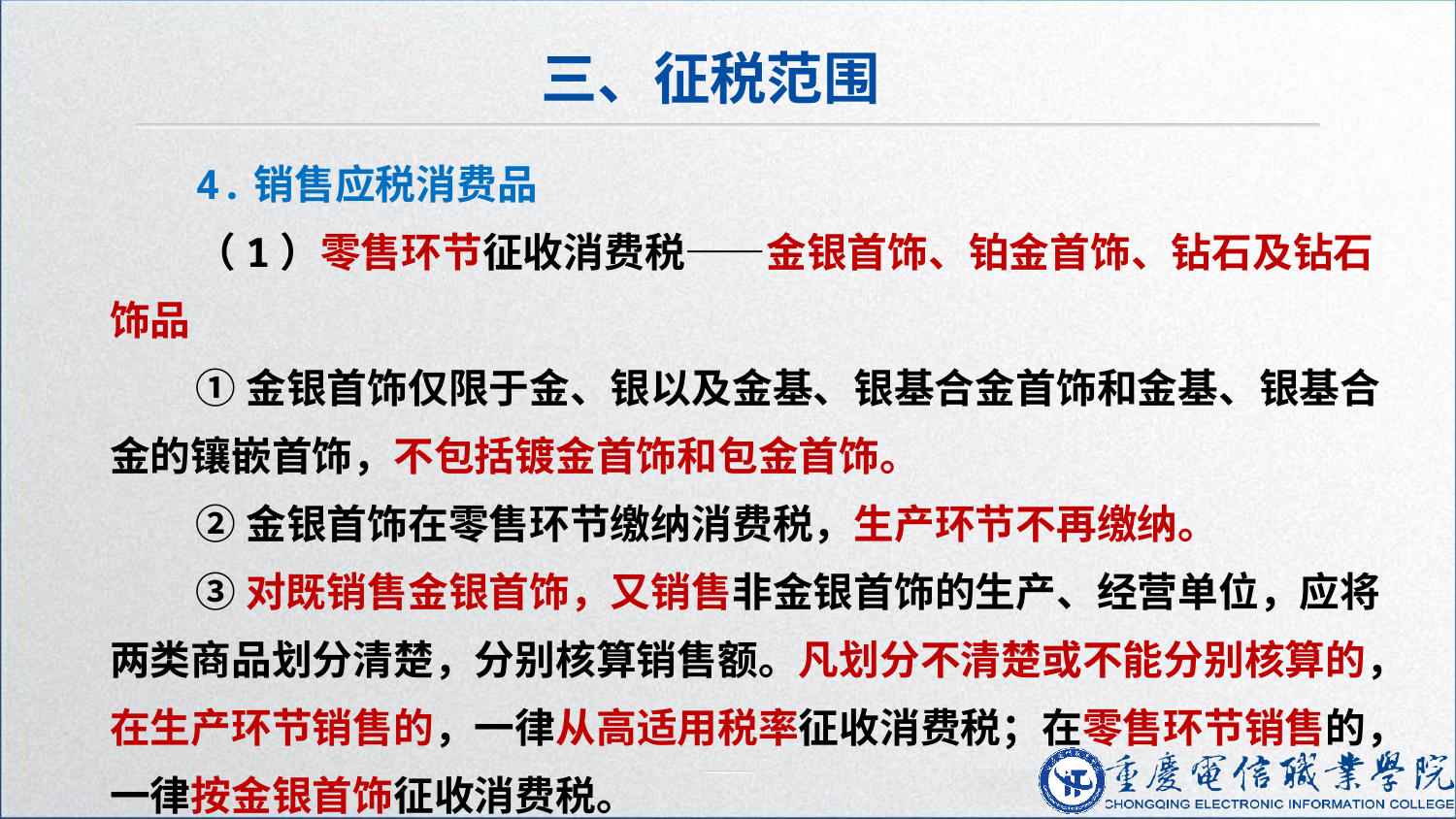

三、征税范围
4.销售应税消费品
（1）零售环节征收消费税——金银首饰、铂金首饰、钻石及钻石饰品
①金银首饰仅限于金、银以及金基、银基合金首饰和金基、银基合金的镶嵌首饰，不包括镀金首饰和包金首饰。
②金银首饰在零售环节缴纳消费税，生产环节不再缴纳。
③对既销售金银首饰，又销售非金银首饰的生产、经营单位，应将两类商品划分清楚，分别核算销售额。凡划分不清楚或不能分别核算的，在生产环节销售的，一律从高适用税率征收消费税；在零售环节销售的，一律按金银首饰征收消费税。